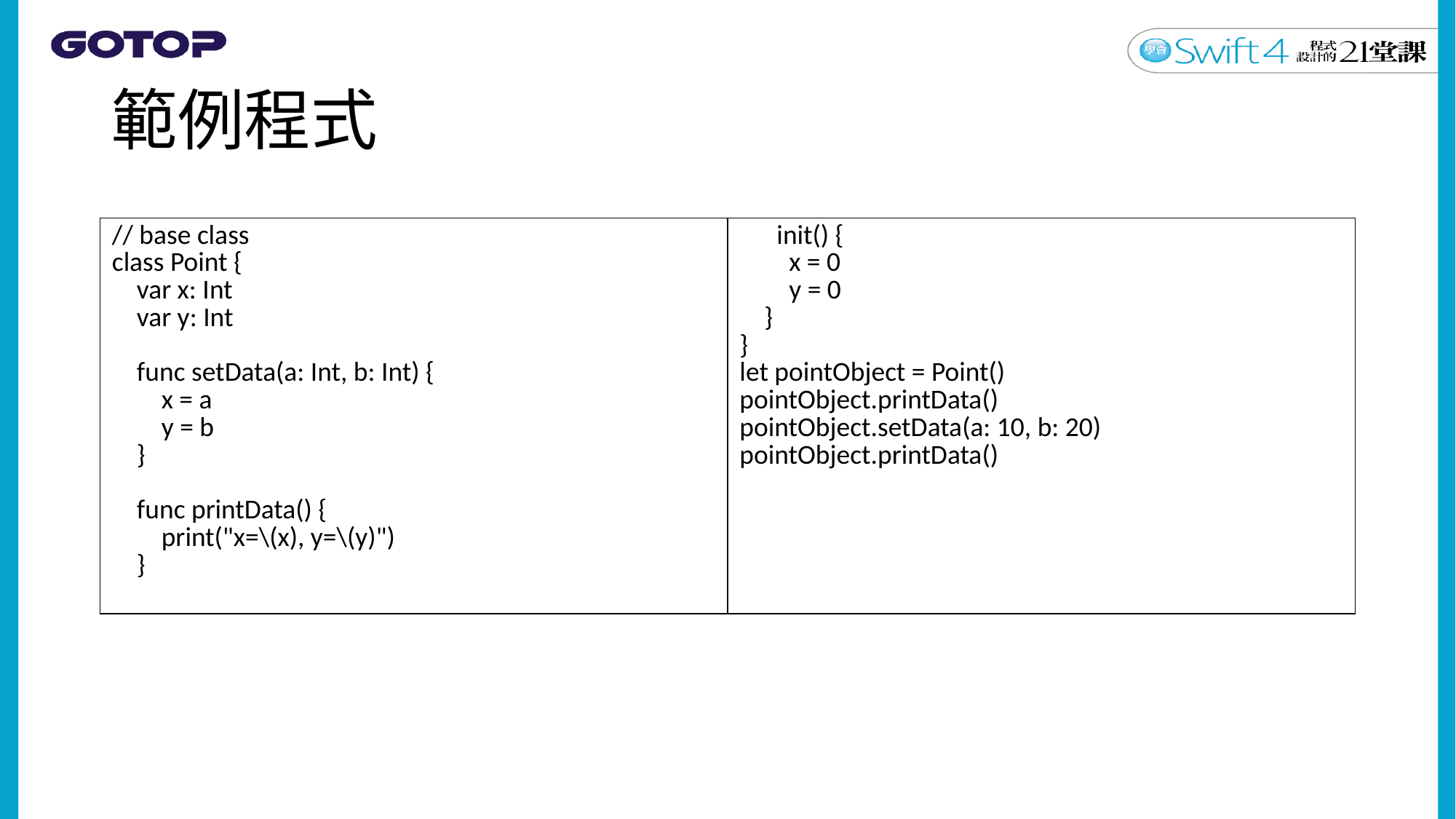

# 範例程式
| // base class class Point { var x: Int var y: Int func setData(a: Int, b: Int) { x = a y = b } func printData() { print("x=\(x), y=\(y)") } | init() { x = 0 y = 0 } } let pointObject = Point() pointObject.printData() pointObject.setData(a: 10, b: 20) pointObject.printData() |
| --- | --- |